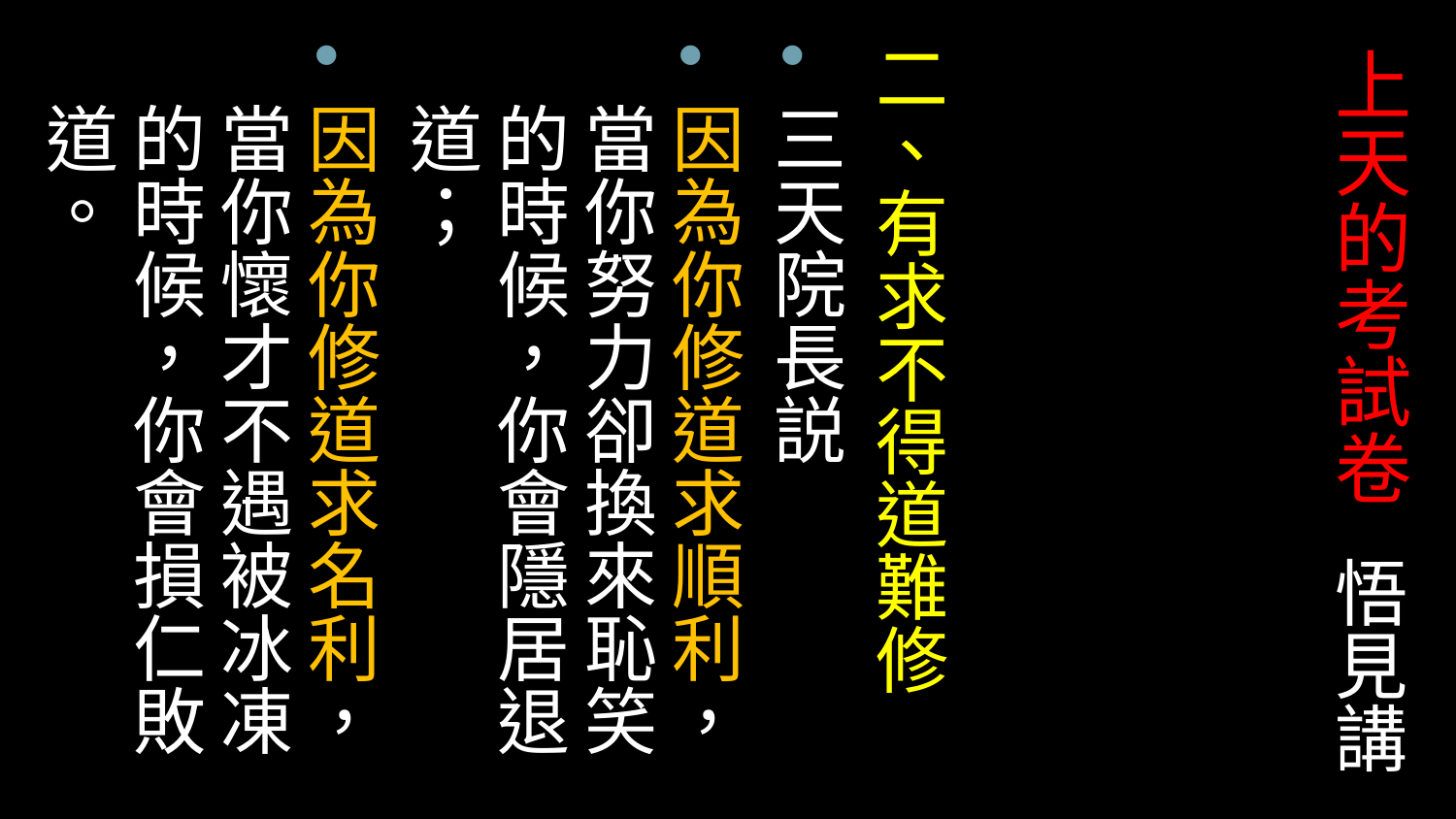

二、有求不得道難修
三天院長説
因為你修道求順利，當你努力卻換來恥笑的時候，你會隱居退道；
因為你修道求名利，當你懷才不遇被冰凍的時候，你會損仁敗道。
# 上天的考試卷   悟見講